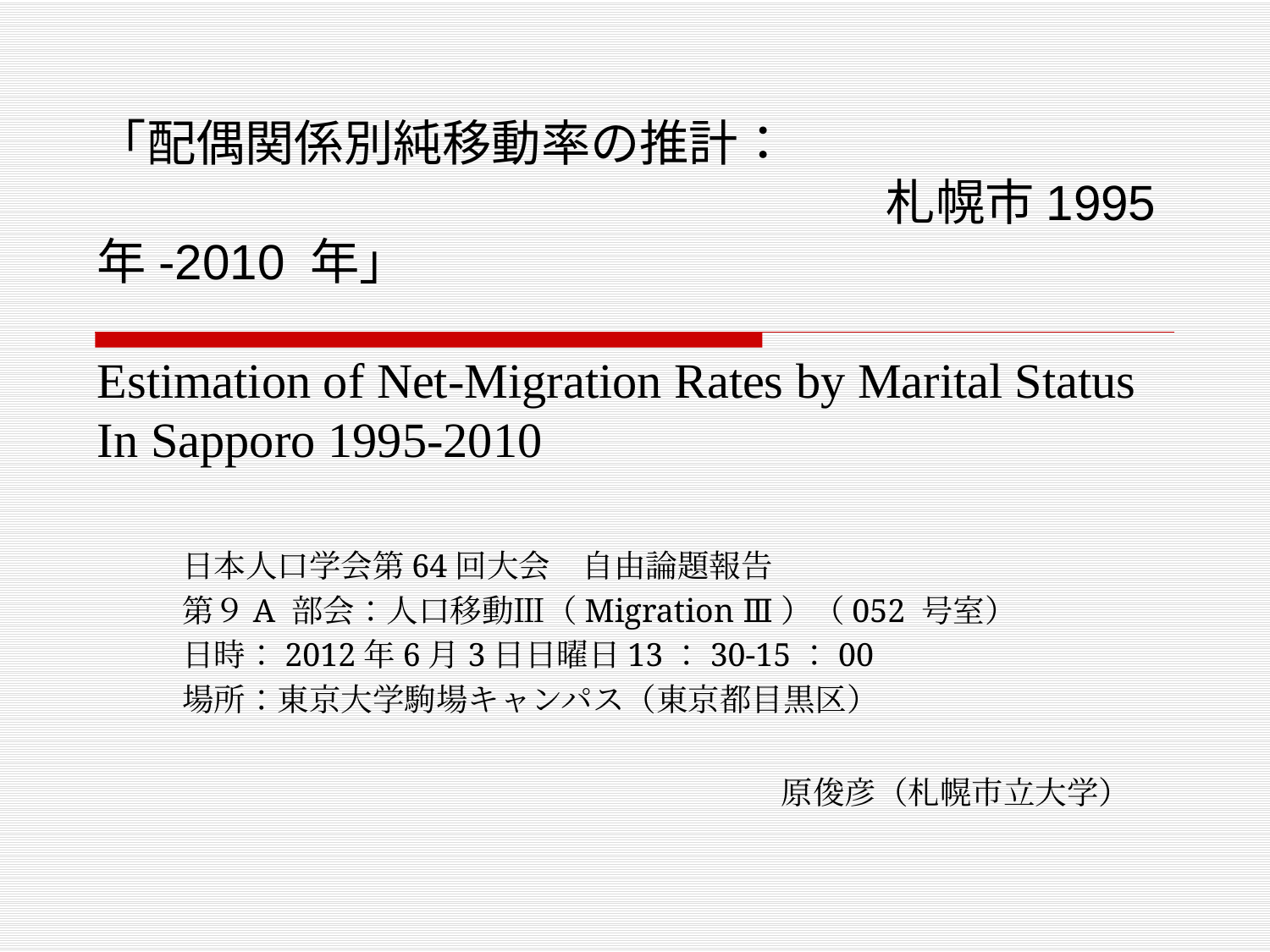

# 「配偶関係別純移動率の推計： 　　　　　　　　　　　　　　　　札幌市1995 年-2010 年」 Estimation of Net-Migration Rates by Marital Status In Sapporo 1995-2010
日本人口学会第64回大会　自由論題報告
第９A 部会：人口移動Ⅲ（Migration Ⅲ）（052 号室）
日時：2012年6月3日日曜日13：30-15：00
場所：東京大学駒場キャンパス（東京都目黒区）

原俊彦（札幌市立大学）